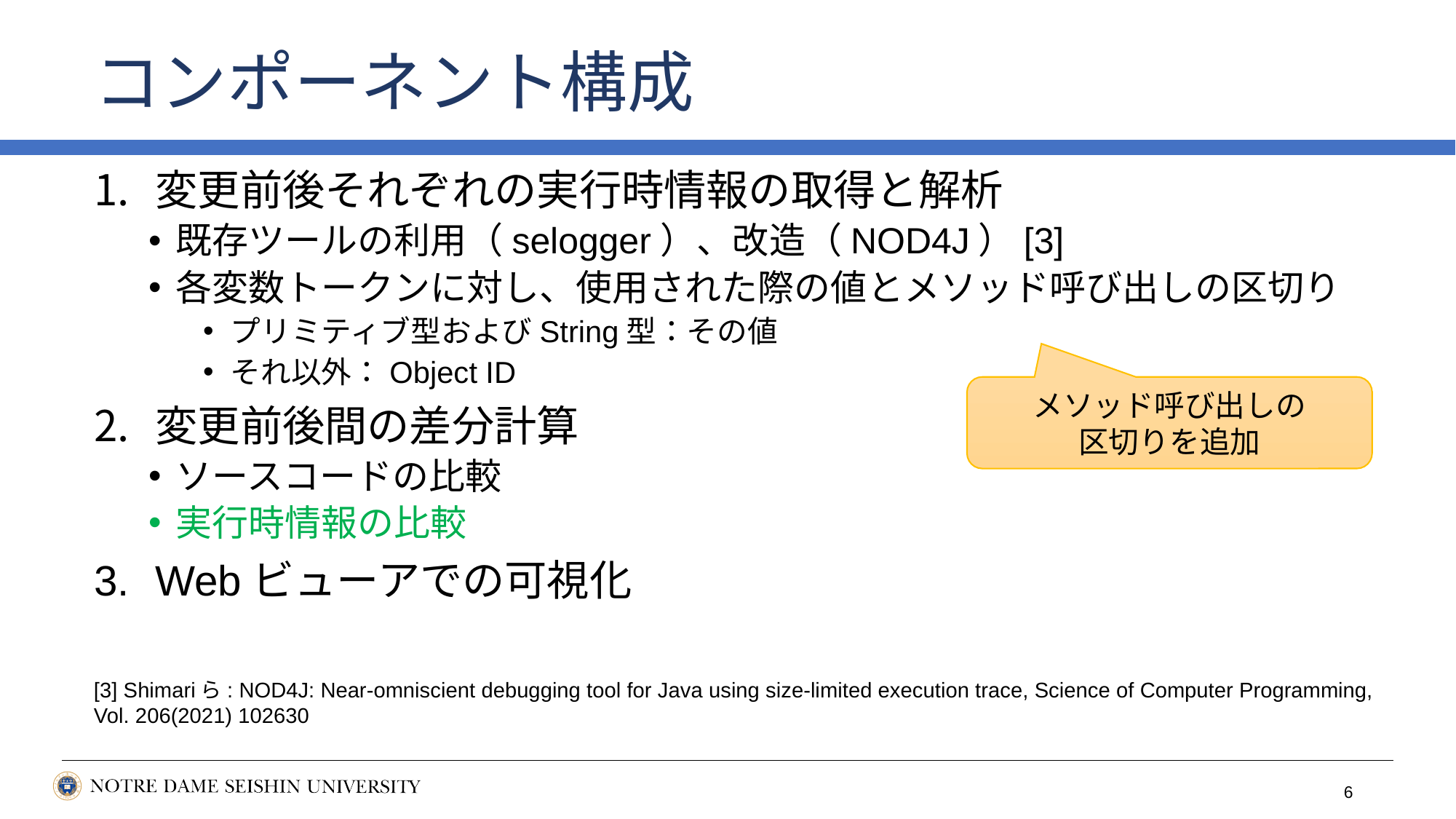

# コンポーネント構成
変更前後それぞれの実行時情報の取得と解析
既存ツールの利用（selogger）、改造（NOD4J）[3]
各変数トークンに対し、使用された際の値とメソッド呼び出しの区切り
プリミティブ型およびString型：その値
それ以外：Object ID
変更前後間の差分計算
ソースコードの比較
実行時情報の比較
Webビューアでの可視化
メソッド呼び出しの
区切りを追加
[3] Shimariら: NOD4J: Near-omniscient debugging tool for Java using size-limited execution trace, Science of Computer Programming, Vol. 206(2021) 102630